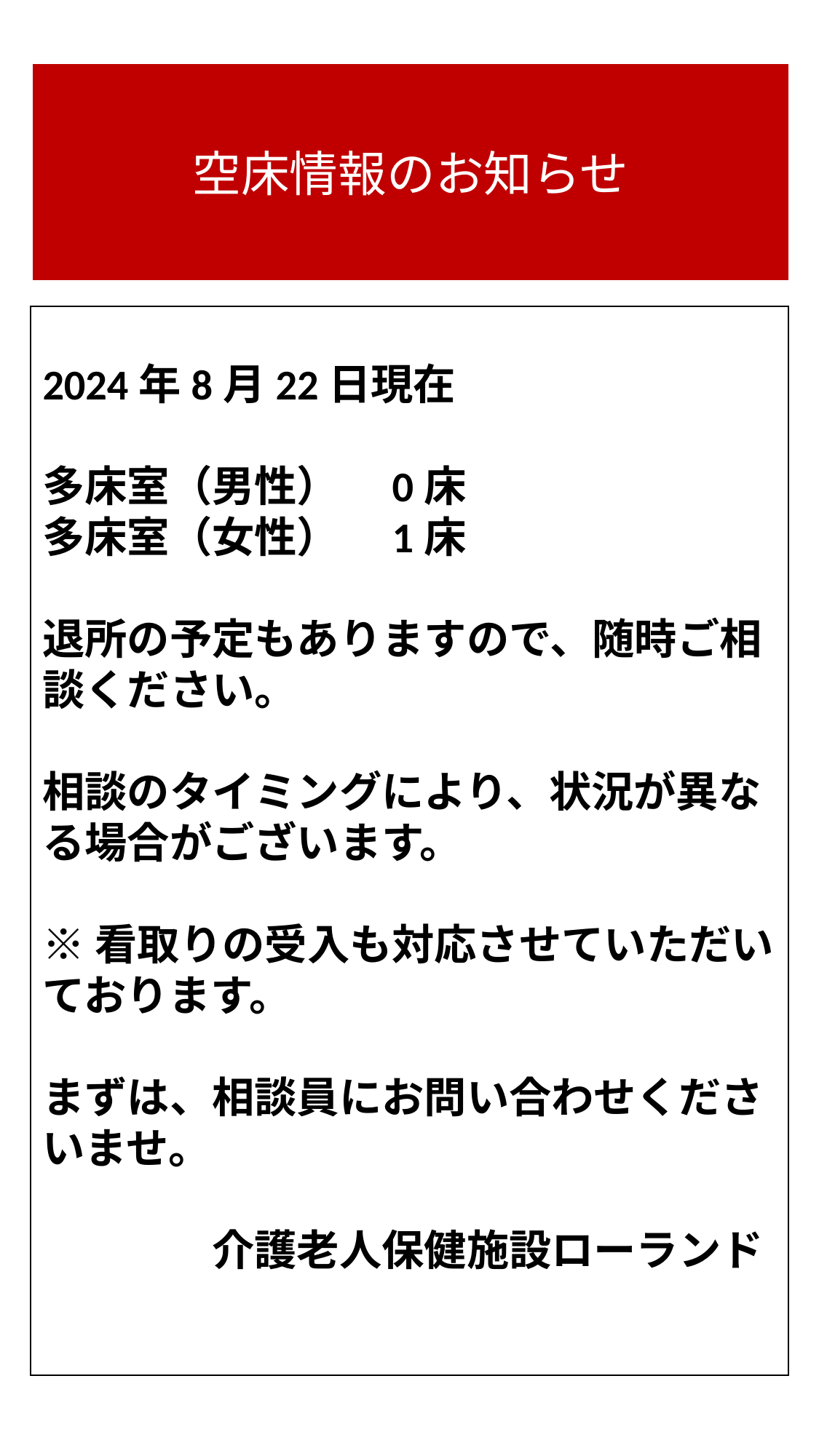

空床情報のお知らせ

2024年8月22日現在

多床室（男性）　0床
多床室（女性）　1床

退所の予定もありますので、随時ご相談ください。

相談のタイミングにより、状況が異なる場合がございます。

※看取りの受入も対応させていただいております。

まずは、相談員にお問い合わせくださいませ。

　　　　介護老人保健施設ローランド